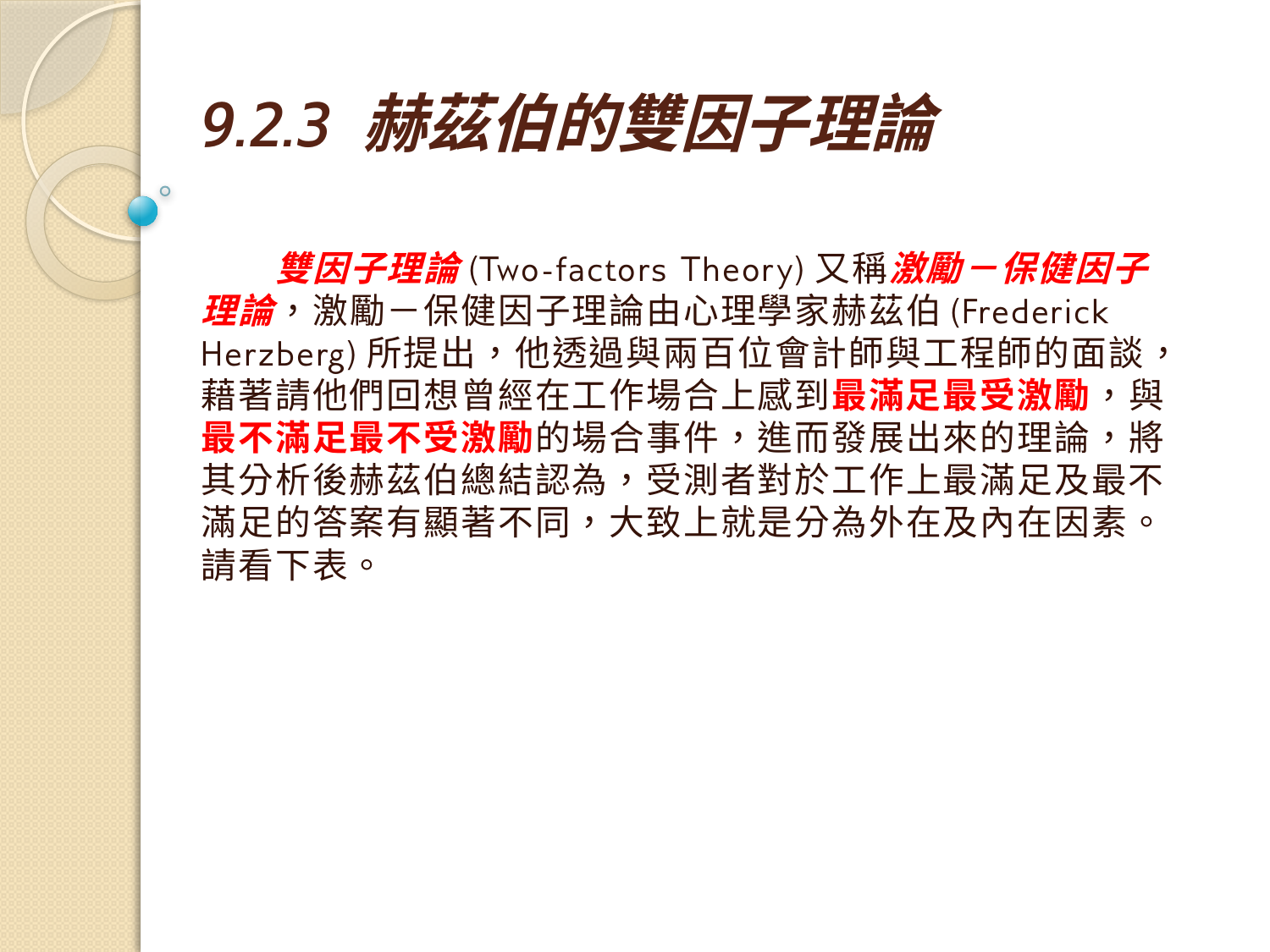

# 9.2.3 赫茲伯的雙因子理論
　　雙因子理論(Two-factors Theory)又稱激勵－保健因子理論，激勵－保健因子理論由心理學家赫茲伯(Frederick Herzberg)所提出，他透過與兩百位會計師與工程師的面談，藉著請他們回想曾經在工作場合上感到最滿足最受激勵，與最不滿足最不受激勵的場合事件，進而發展出來的理論，將其分析後赫茲伯總結認為，受測者對於工作上最滿足及最不滿足的答案有顯著不同，大致上就是分為外在及內在因素。請看下表。